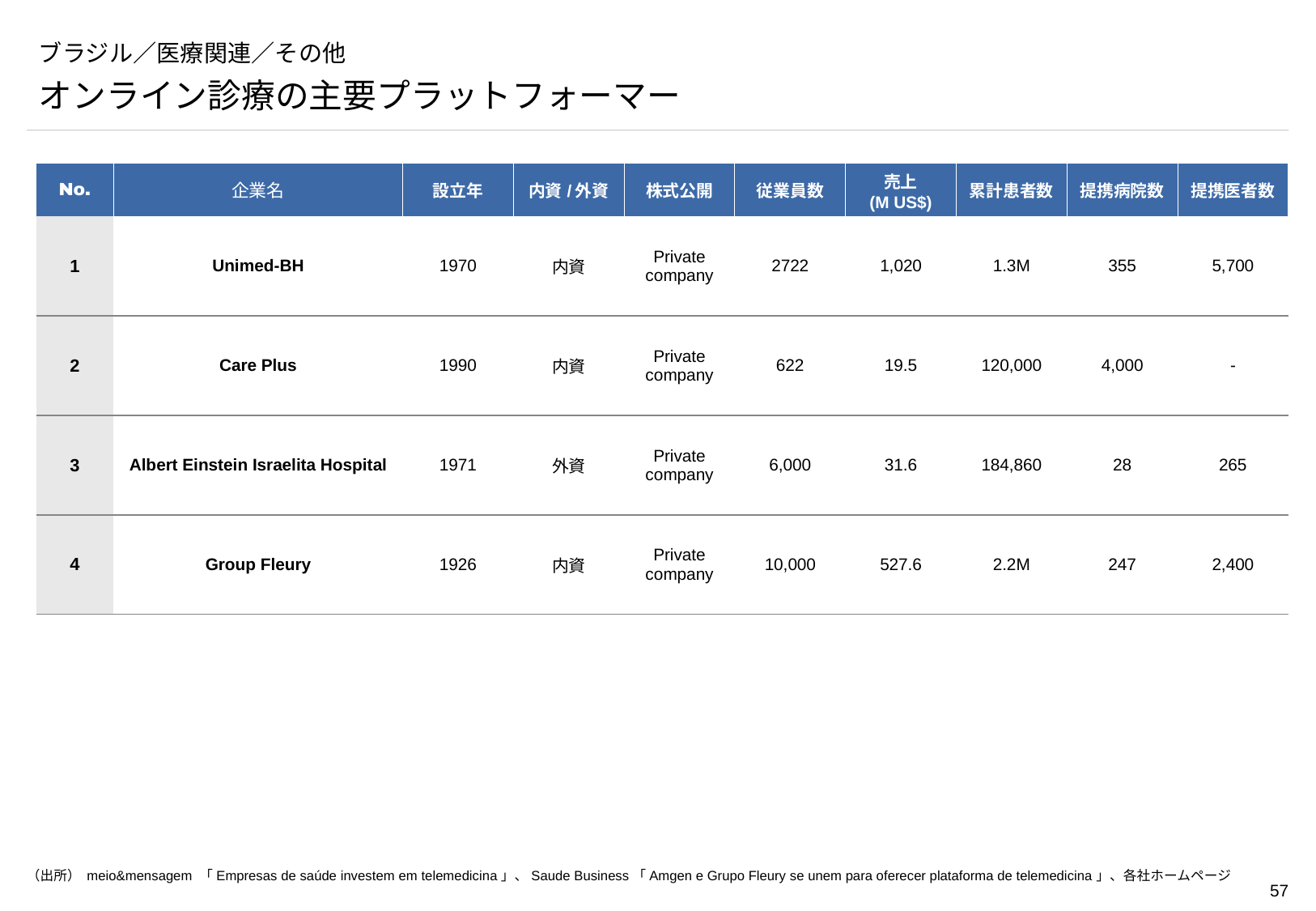

# ブラジル／医療関連／その他
オンライン診療の主要プラットフォーマー
| No. | 企業名 | 設立年 | 内資/外資 | 株式公開 | 従業員数 | 売上 (M US$) | 累計患者数 | 提携病院数 | 提携医者数 |
| --- | --- | --- | --- | --- | --- | --- | --- | --- | --- |
| 1 | Unimed-BH | 1970 | 内資 | Private company | 2722 | 1,020 | 1.3M | 355 | 5,700 |
| 2 | Care Plus | 1990 | 内資 | Private company | 622 | 19.5 | 120,000 | 4,000 | - |
| 3 | Albert Einstein Israelita Hospital | 1971 | 外資 | Private company | 6,000 | 31.6 | 184,860 | 28 | 265 |
| 4 | Group Fleury | 1926 | 内資 | Private company | 10,000 | 527.6 | 2.2M | 247 | 2,400 |
（出所） meio&mensagem 「Empresas de saúde investem em telemedicina」、Saude Business「Amgen e Grupo Fleury se unem para oferecer plataforma de telemedicina」、各社ホームページ